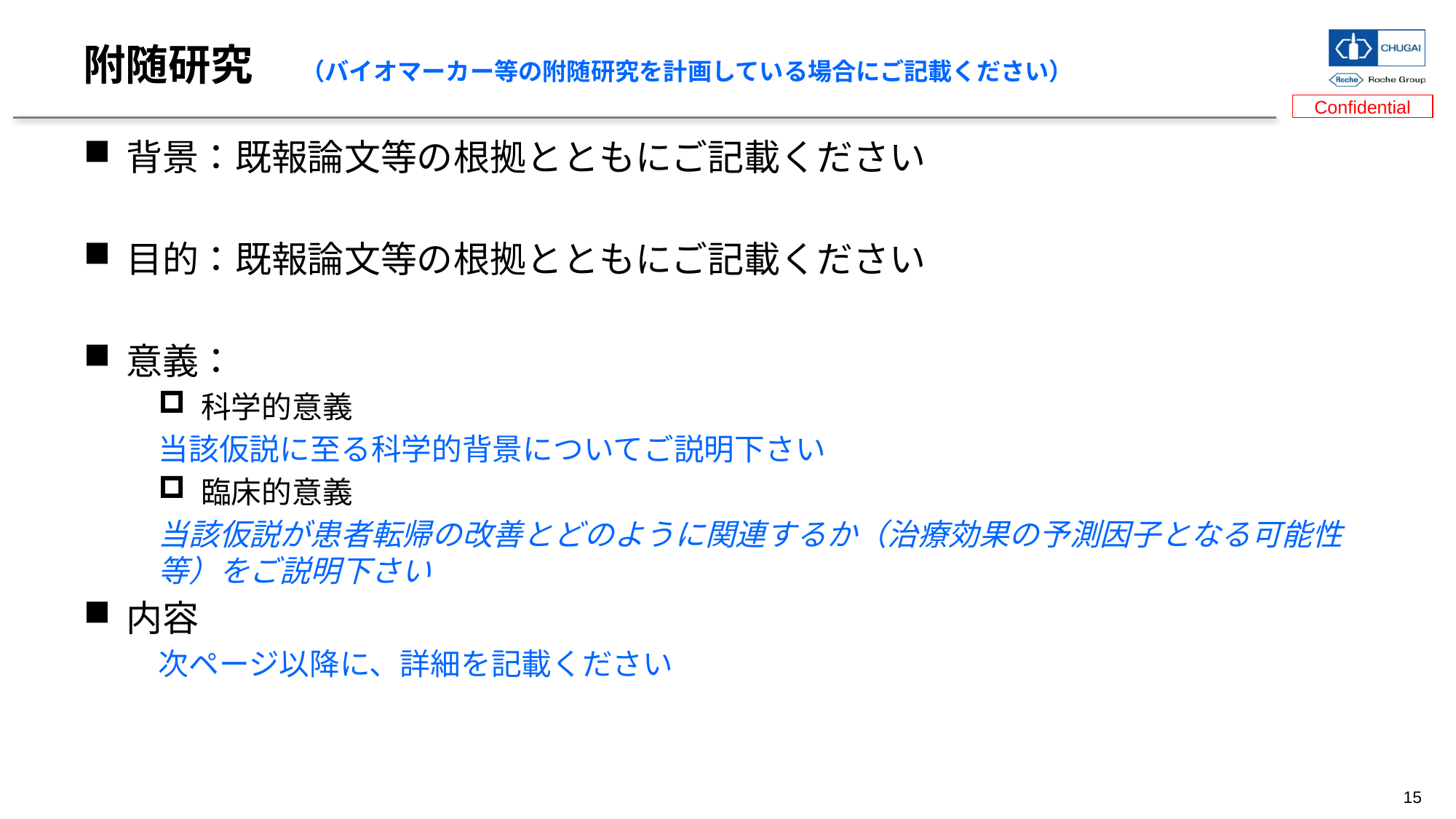

# 附随研究　 （バイオマーカー等の附随研究を計画している場合にご記載ください）
背景：既報論文等の根拠とともにご記載ください

目的：既報論文等の根拠とともにご記載ください

意義：
科学的意義
当該仮説に至る科学的背景についてご説明下さい
臨床的意義
当該仮説が患者転帰の改善とどのように関連するか（治療効果の予測因子となる可能性等）をご説明下さい
内容
次ページ以降に、詳細を記載ください